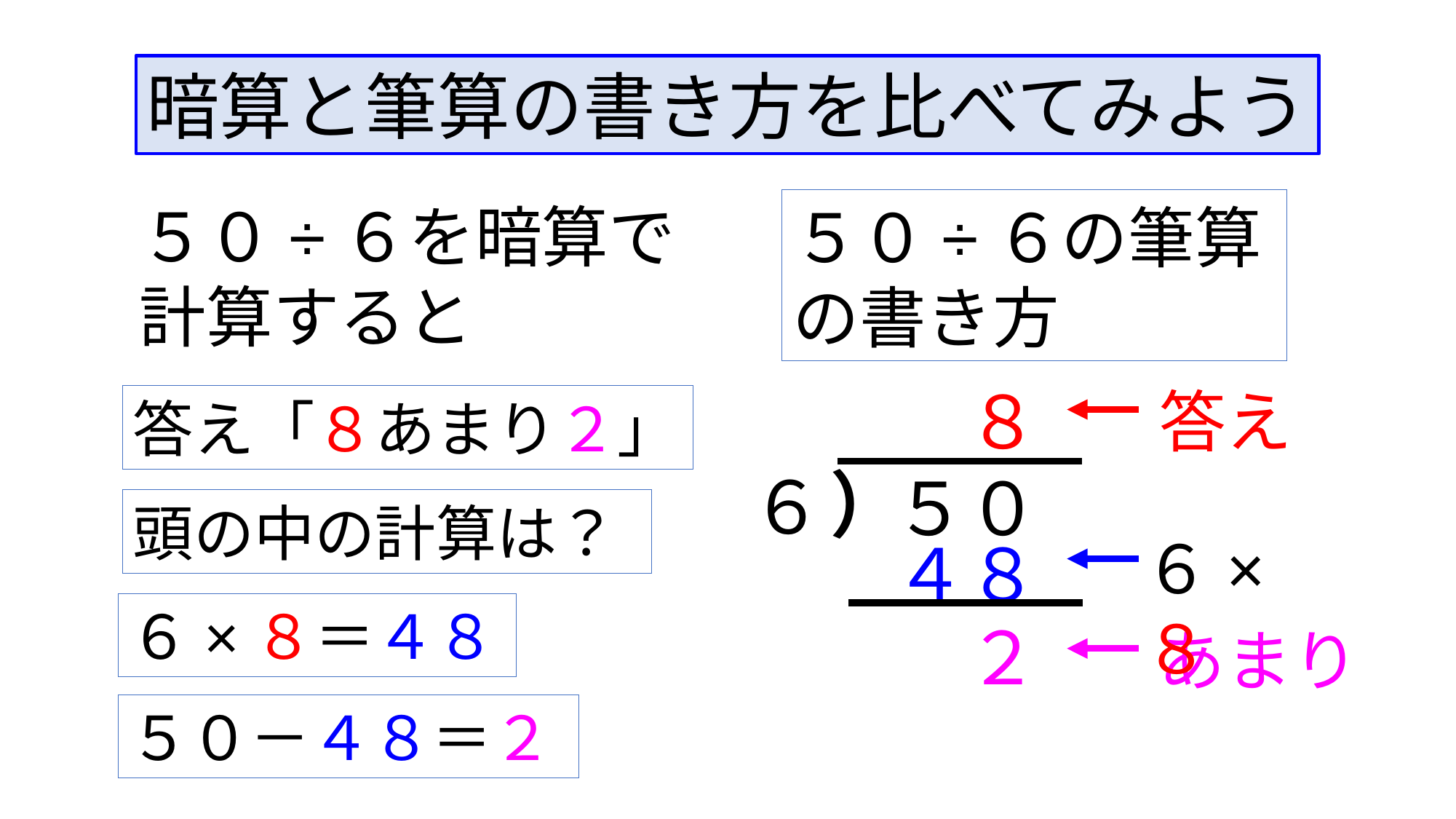

暗算と筆算の書き方を比べてみよう
５０÷６を暗算で計算すると
５０÷６の筆算の書き方
８
答え
答え「８あまり２」
）
６
５０
頭の中の計算は？
６×８
４８
６×８＝４８
２
あまり
５０－４８＝２